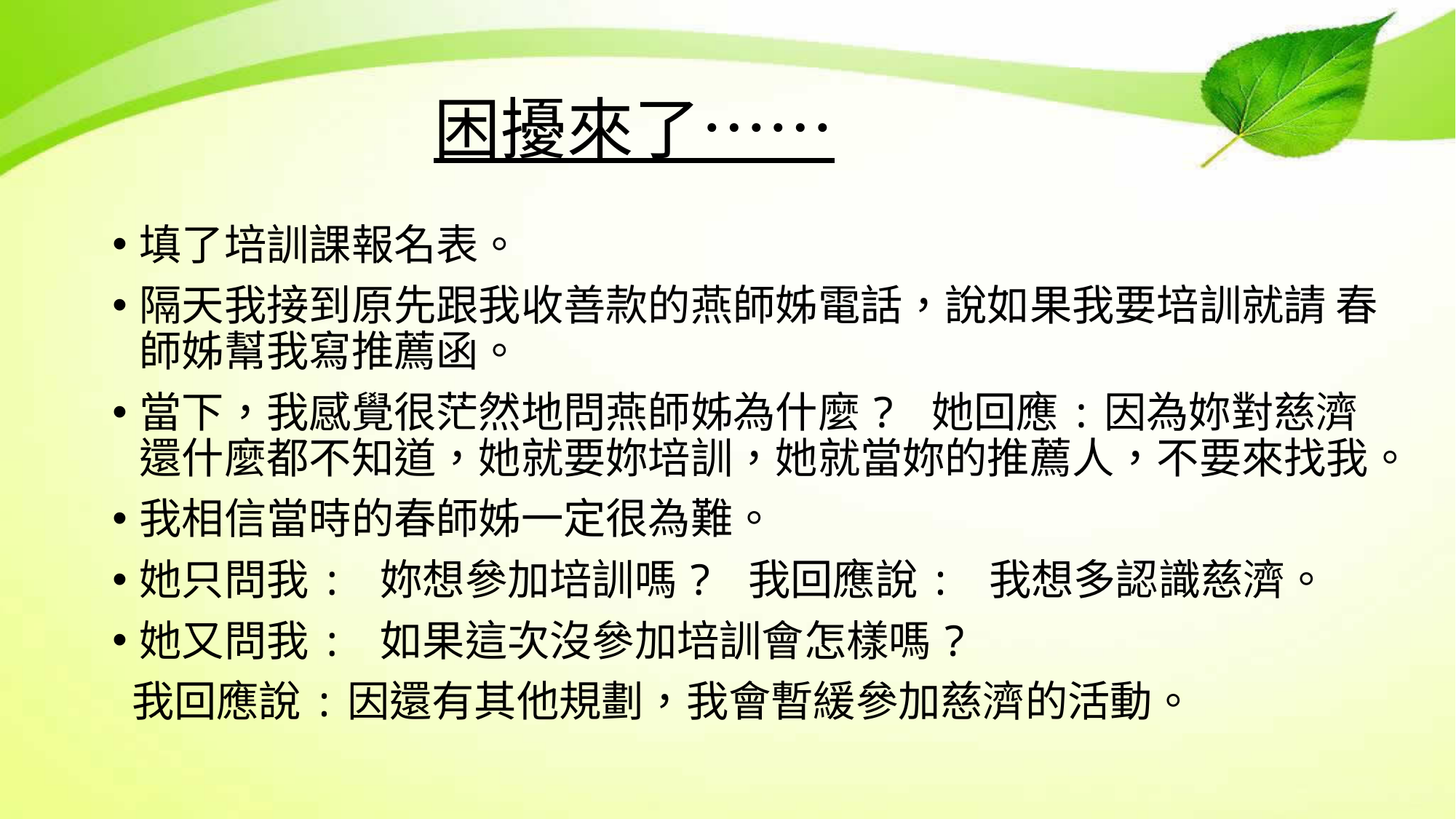

# 困擾來了……
填了培訓課報名表。
隔天我接到原先跟我收善款的燕師姊電話，說如果我要培訓就請 春師姊幫我寫推薦函。
當下，我感覺很茫然地問燕師姊為什麼? 她回應:因為妳對慈濟還什麼都不知道，她就要妳培訓，她就當妳的推薦人，不要來找我。
我相信當時的春師姊一定很為難。
她只問我: 妳想參加培訓嗎? 我回應說: 我想多認識慈濟。
她又問我: 如果這次沒參加培訓會怎樣嗎?
 我回應說:因還有其他規劃，我會暫緩參加慈濟的活動。